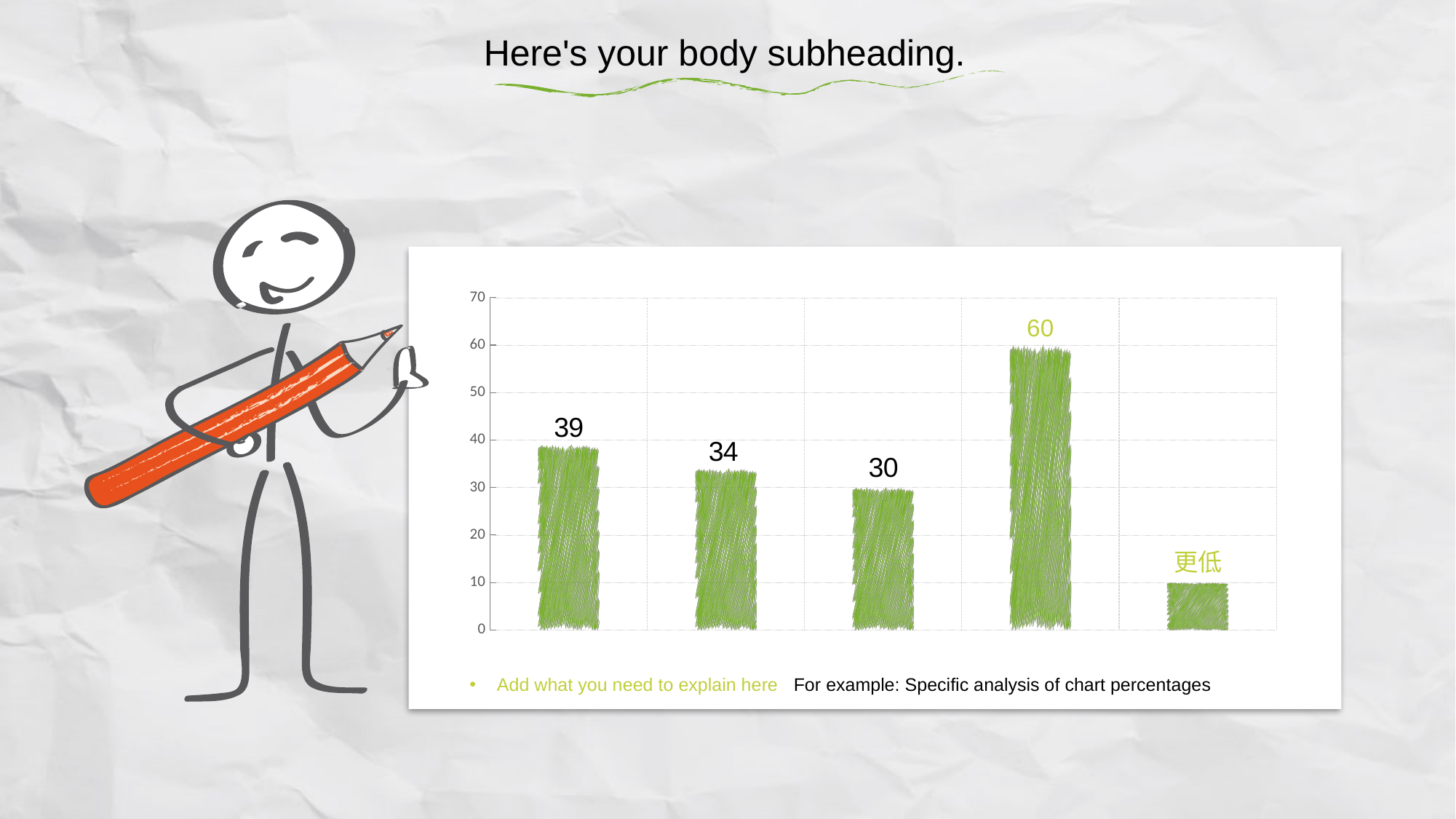

Here's your body subheading.

### Chart

| Category | 계열 1 |
|---|---|
| 天天果园 | 39.0 |
| 顺丰优选 | 34.0 |
| 一米鲜&我买网 | 30.0 |
| 生鲜微商 | 60.0 |
| 其他 | 10.0 |
Add what you need to explain here   For example: Specific analysis of chart percentages